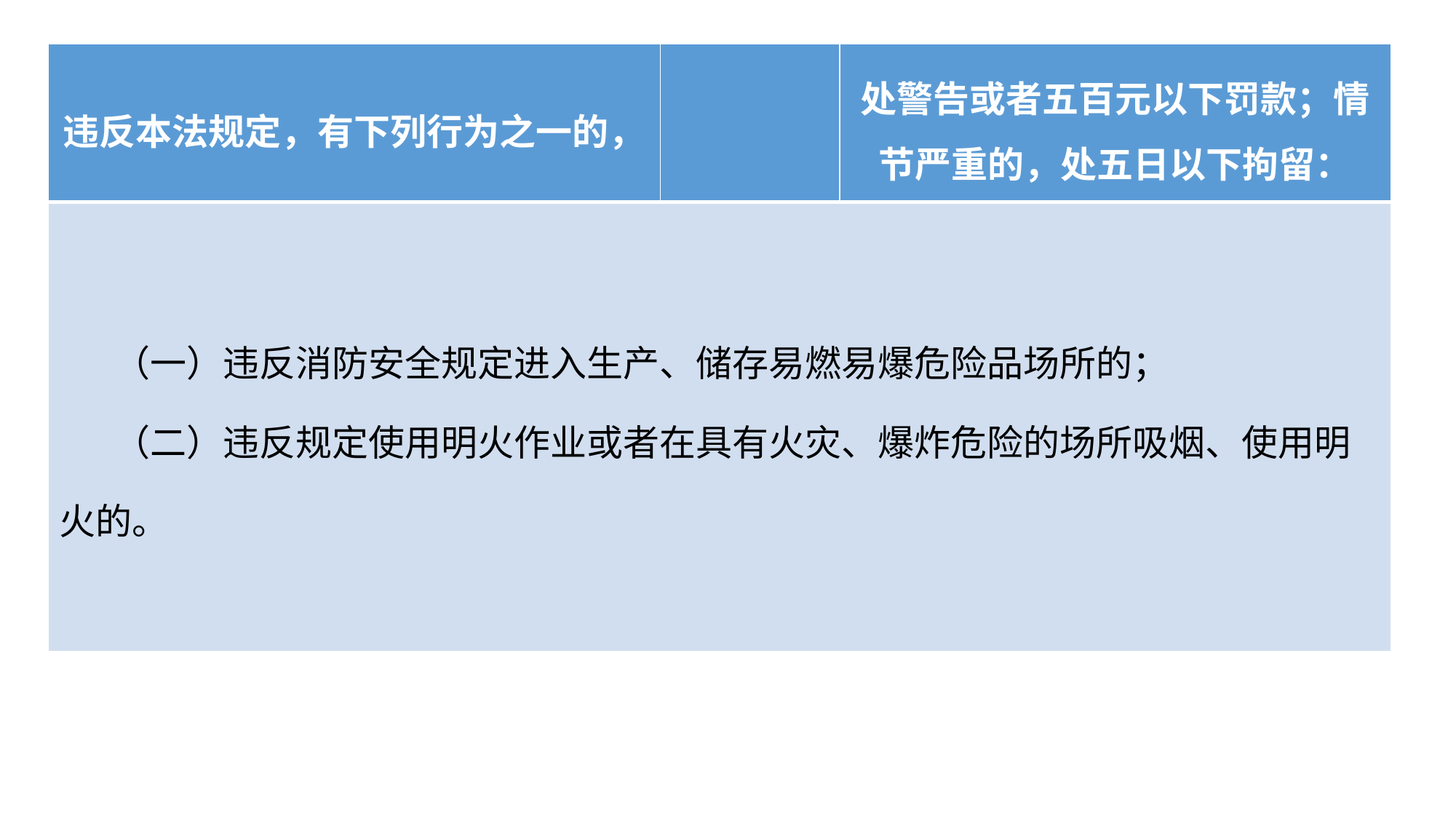

#
| 违反本法规定，有下列行为之一的， |  | 处警告或者五百元以下罚款；情节严重的，处五日以下拘留： |
| --- | --- | --- |
| （一）违反消防安全规定进入生产、储存易燃易爆危险品场所的； （二）违反规定使用明火作业或者在具有火灾、爆炸危险的场所吸烟、使用明火的。 |  |  |